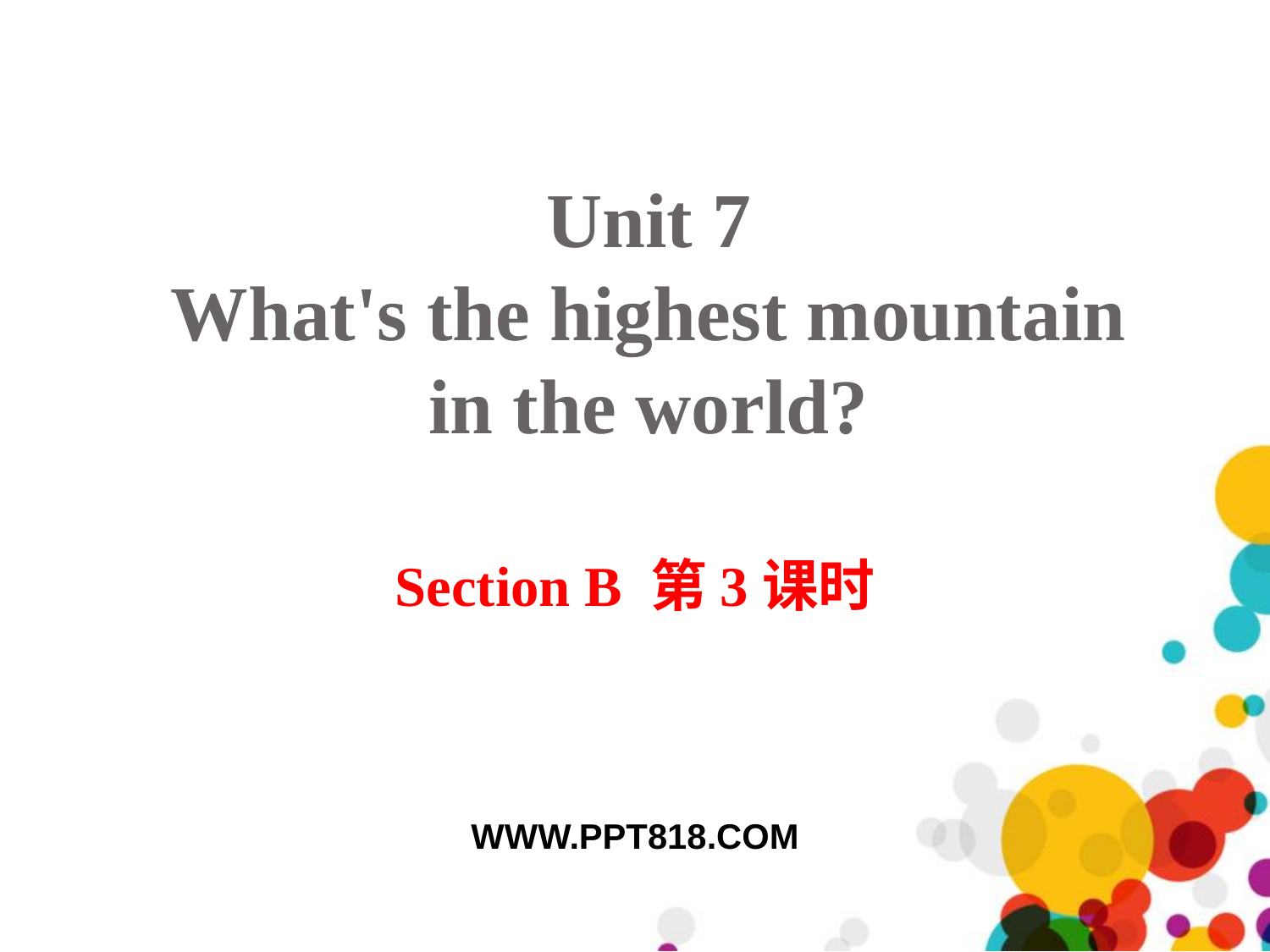

Unit 7
What's the highest mountain in the world?
Section B 第3课时
WWW.PPT818.COM